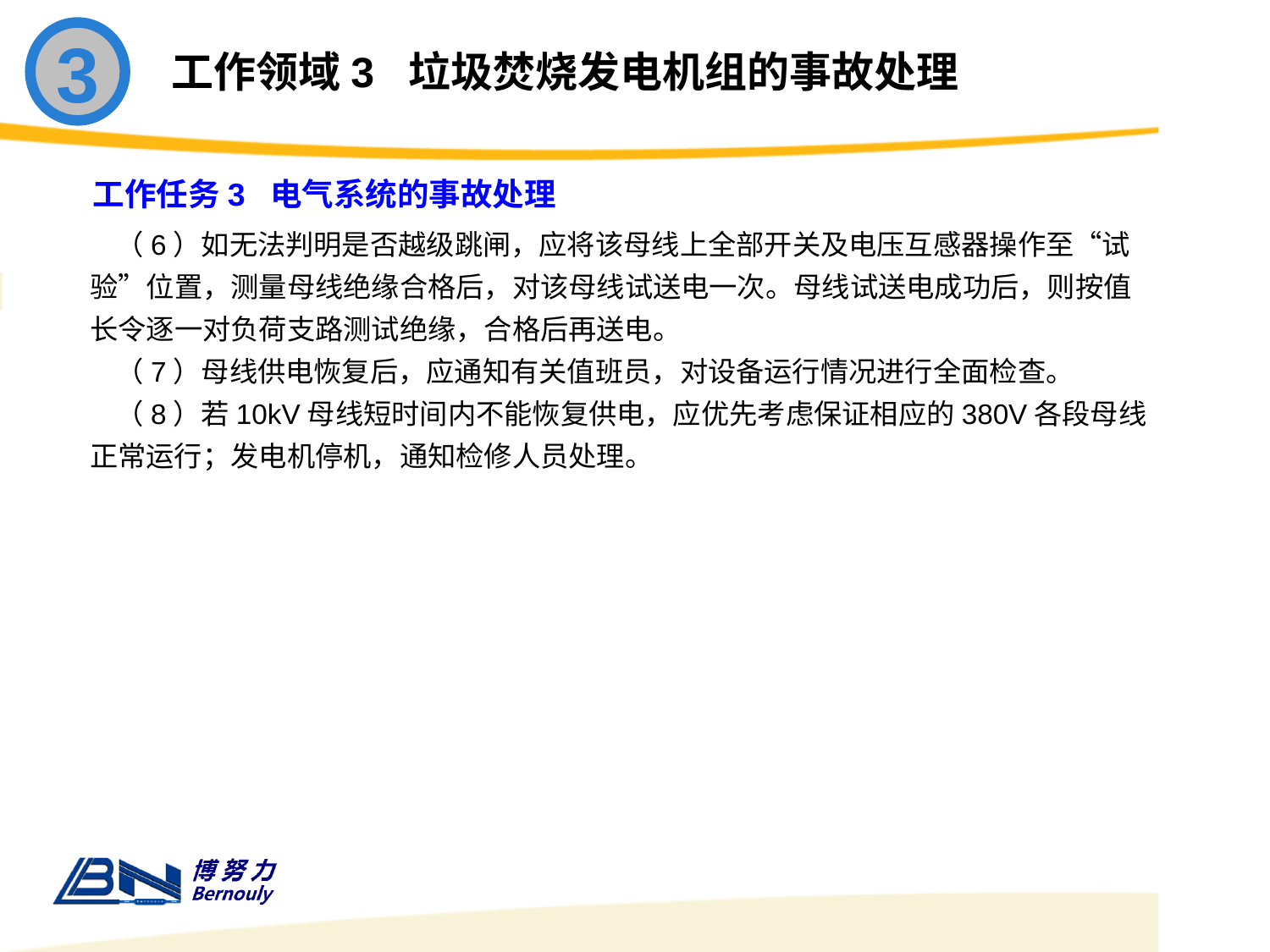

3
工作领域3  垃圾焚烧发电机组的事故处理
工作任务3  电气系统的事故处理
   （6）如无法判明是否越级跳闸，应将该母线上全部开关及电压互感器操作至“试验”位置，测量母线绝缘合格后，对该母线试送电一次。母线试送电成功后，则按值长令逐一对负荷支路测试绝缘，合格后再送电。
   （7）母线供电恢复后，应通知有关值班员，对设备运行情况进行全面检查。
   （8）若10kV母线短时间内不能恢复供电，应优先考虑保证相应的380V各段母线正常运行；发电机停机，通知检修人员处理。